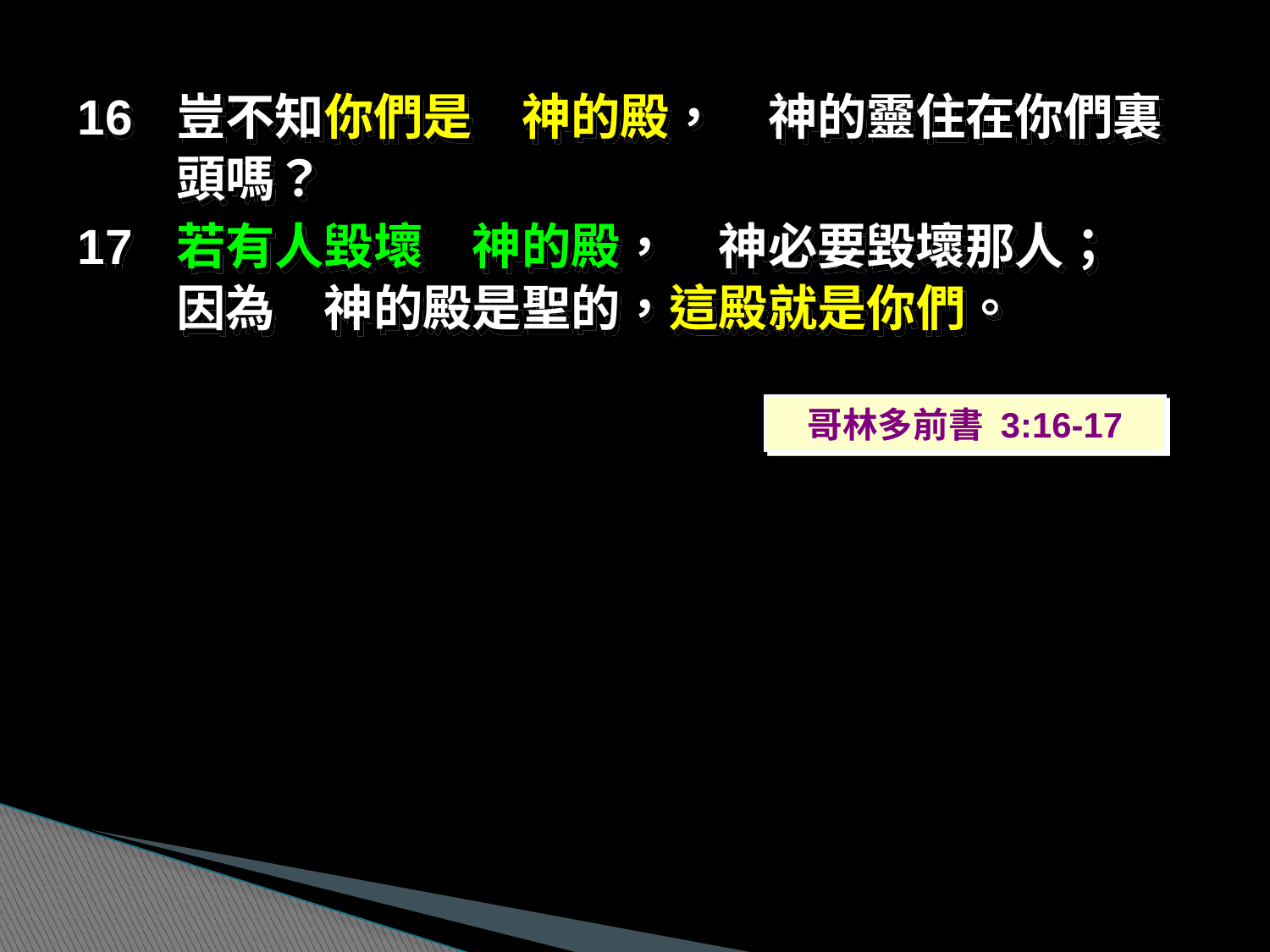

16	豈不知你們是　神的殿，　神的靈住在你們裏頭嗎？
17	若有人毀壞　神的殿，　神必要毀壞那人； 因為　神的殿是聖的，這殿就是你們。
哥林多前書 3:16-17